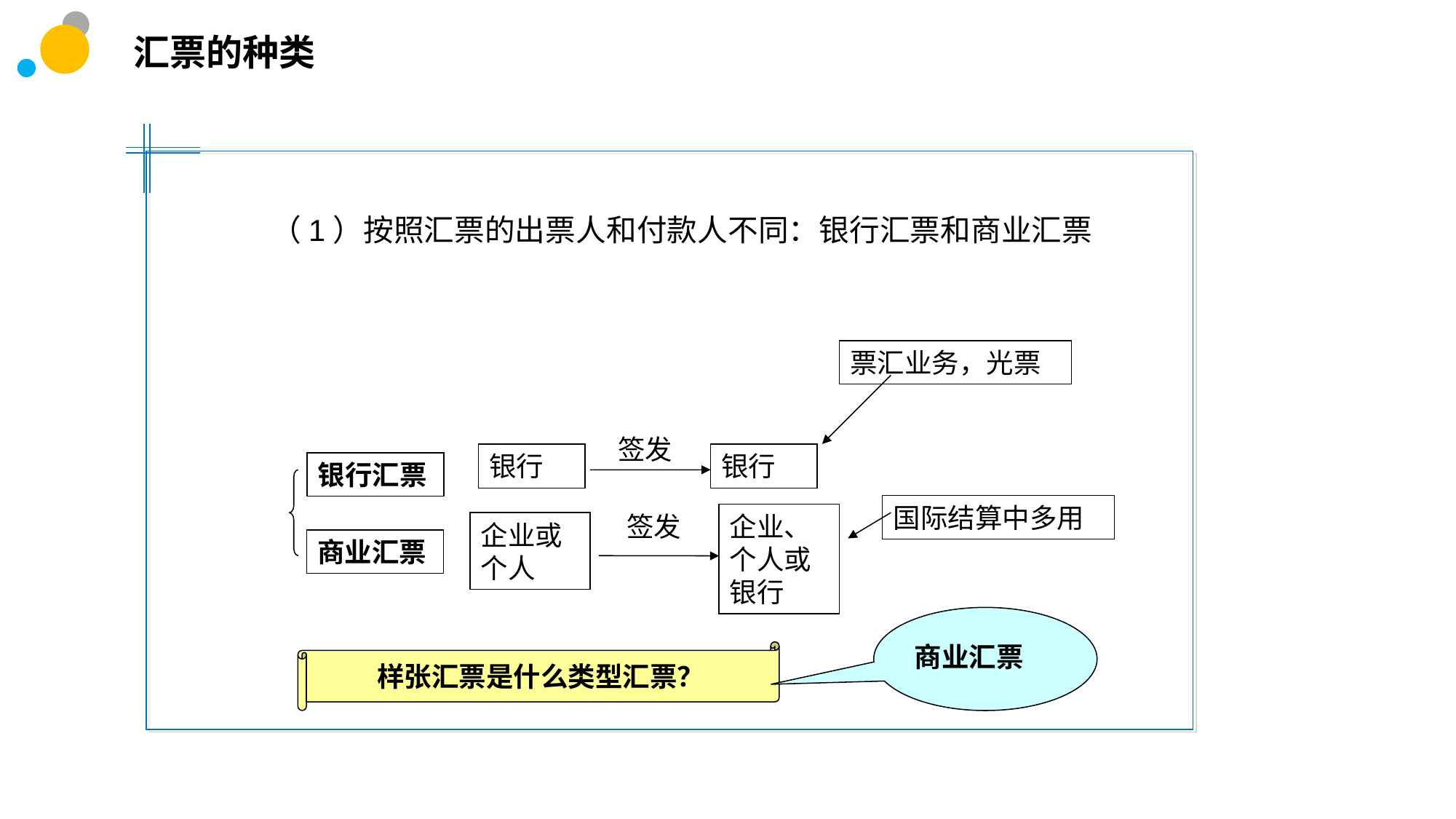

汇票的种类

　（1）按照汇票的出票人和付款人不同：银行汇票和商业汇票
票汇业务，光票

签发
银行
银行
银行汇票

国际结算中多用
签发
企业、个人或银行

企业或个人
商业汇票

商业汇票
样张汇票是什么类型汇票？